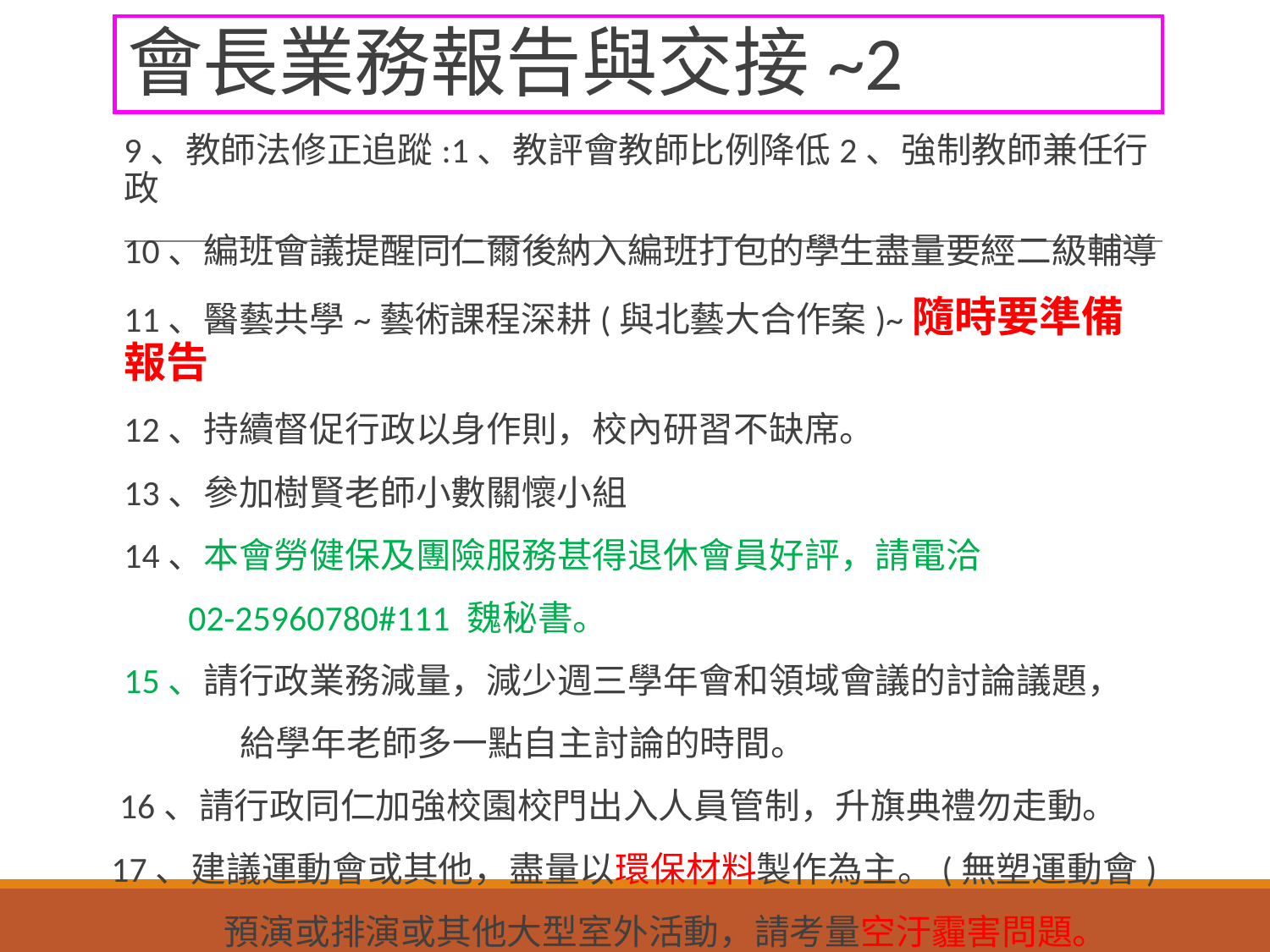

# 會長業務報告與交接~2
9、教師法修正追蹤:1、教評會教師比例降低2、強制教師兼任行政
10、編班會議提醒同仁爾後納入編班打包的學生盡量要經二級輔導
11、醫藝共學~藝術課程深耕(與北藝大合作案)~隨時要準備報告
12、持續督促行政以身作則，校內研習不缺席。
13、參加樹賢老師小數關懷小組
14、本會勞健保及團險服務甚得退休會員好評，請電洽
        02-25960780#111 魏秘書。
15、請行政業務減量，減少週三學年會和領域會議的討論議題，
               給學年老師多一點自主討論的時間。
 16、請行政同仁加強校園校門出入人員管制，升旗典禮勿走動。
17、建議運動會或其他，盡量以環保材料製作為主。(無塑運動會)
             預演或排演或其他大型室外活動，請考量空汙霾害問題。